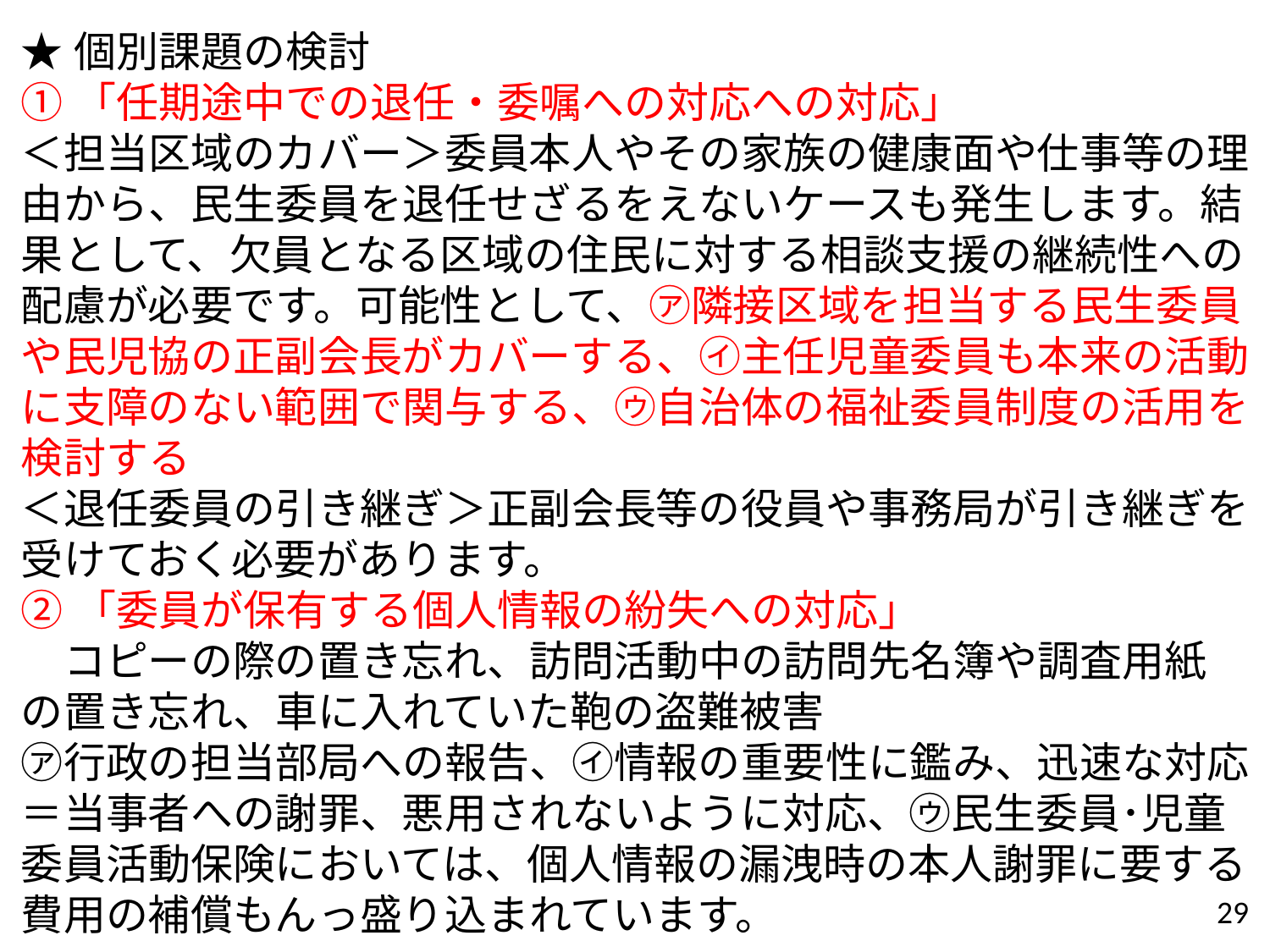

★個別課題の検討
①「任期途中での退任・委嘱への対応への対応」
＜担当区域のカバー＞委員本人やその家族の健康面や仕事等の理由から、民生委員を退任せざるをえないケースも発生します。結果として、欠員となる区域の住民に対する相談支援の継続性への配慮が必要です。可能性として、㋐隣接区域を担当する民生委員や民児協の正副会長がカバーする、㋑主任児童委員も本来の活動に支障のない範囲で関与する、㋒自治体の福祉委員制度の活用を検討する
＜退任委員の引き継ぎ＞正副会長等の役員や事務局が引き継ぎを受けておく必要があります。
②「委員が保有する個人情報の紛失への対応」
　コピーの際の置き忘れ、訪問活動中の訪問先名簿や調査用紙の置き忘れ、車に入れていた鞄の盗難被害
㋐行政の担当部局への報告、㋑情報の重要性に鑑み、迅速な対応＝当事者への謝罪、悪用されないように対応、㋒民生委員･児童委員活動保険においては、個人情報の漏洩時の本人謝罪に要する費用の補償もんっ盛り込まれています。
29